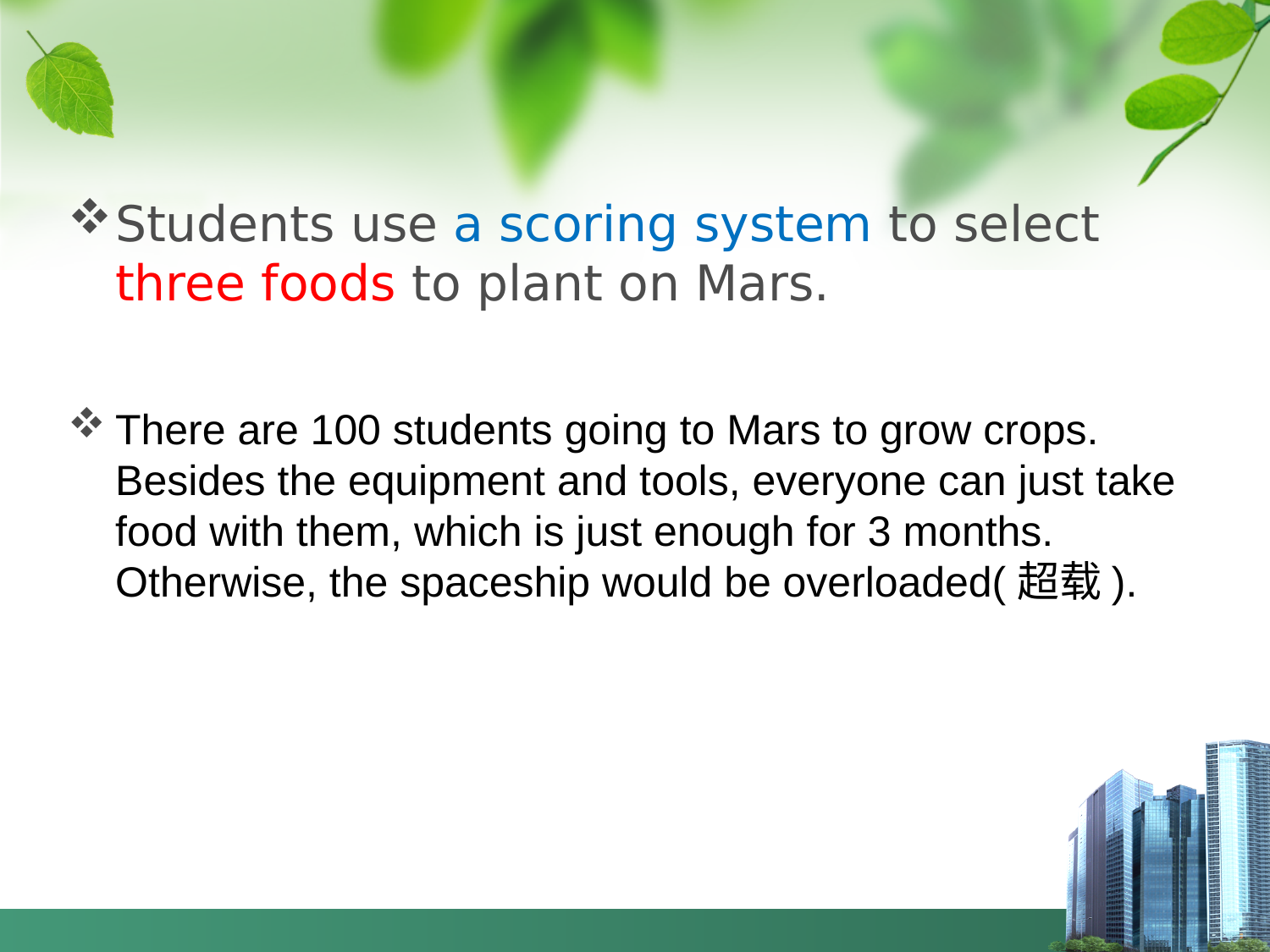

Students use a scoring system to select three foods to plant on Mars.
There are 100 students going to Mars to grow crops. Besides the equipment and tools, everyone can just take food with them, which is just enough for 3 months. Otherwise, the spaceship would be overloaded(超载).